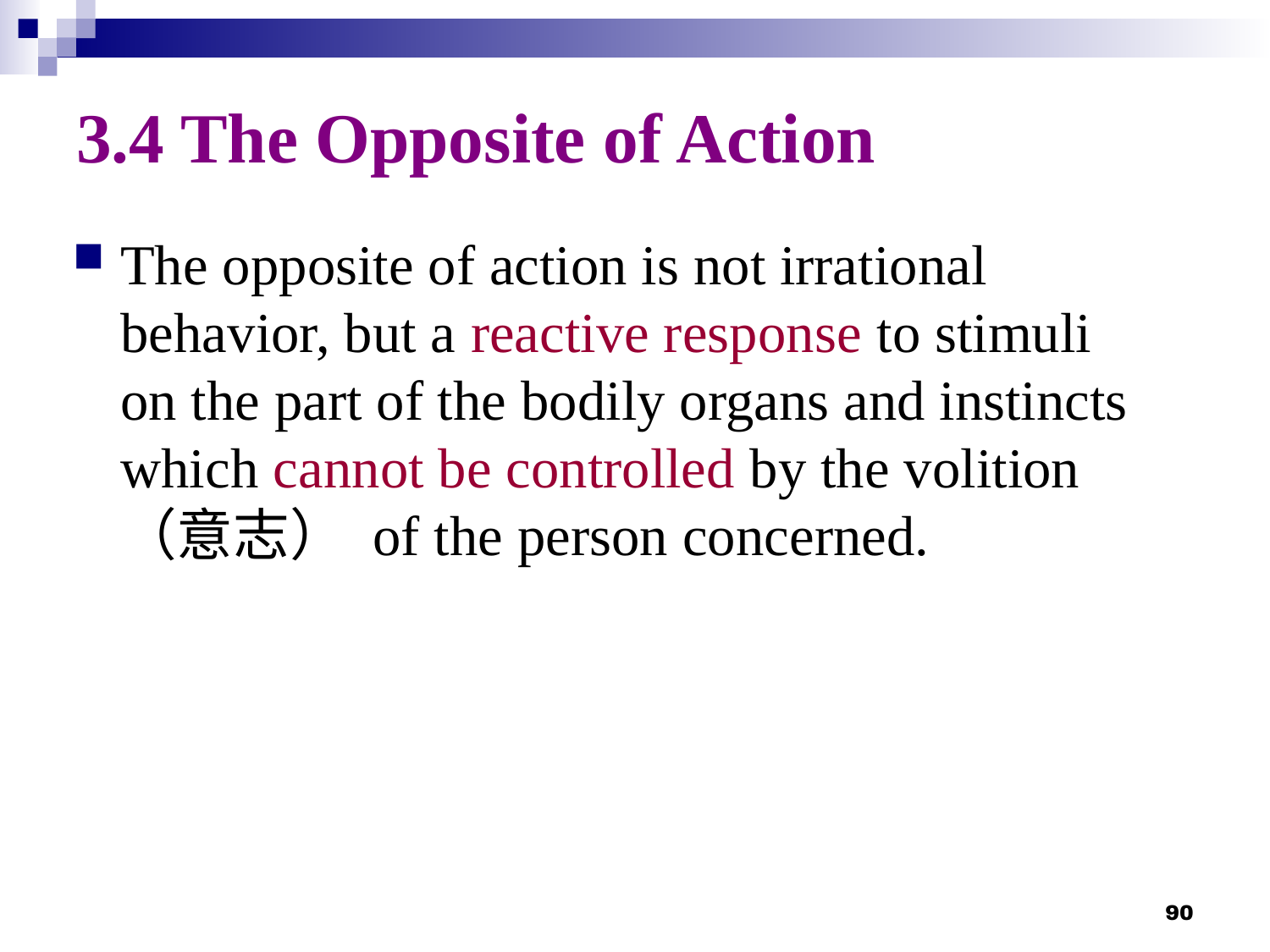

# 3.4 The Opposite of Action
The opposite of action is not irrational behavior, but a reactive response to stimuli on the part of the bodily organs and instincts which cannot be controlled by the volition （意志） of the person concerned.
90